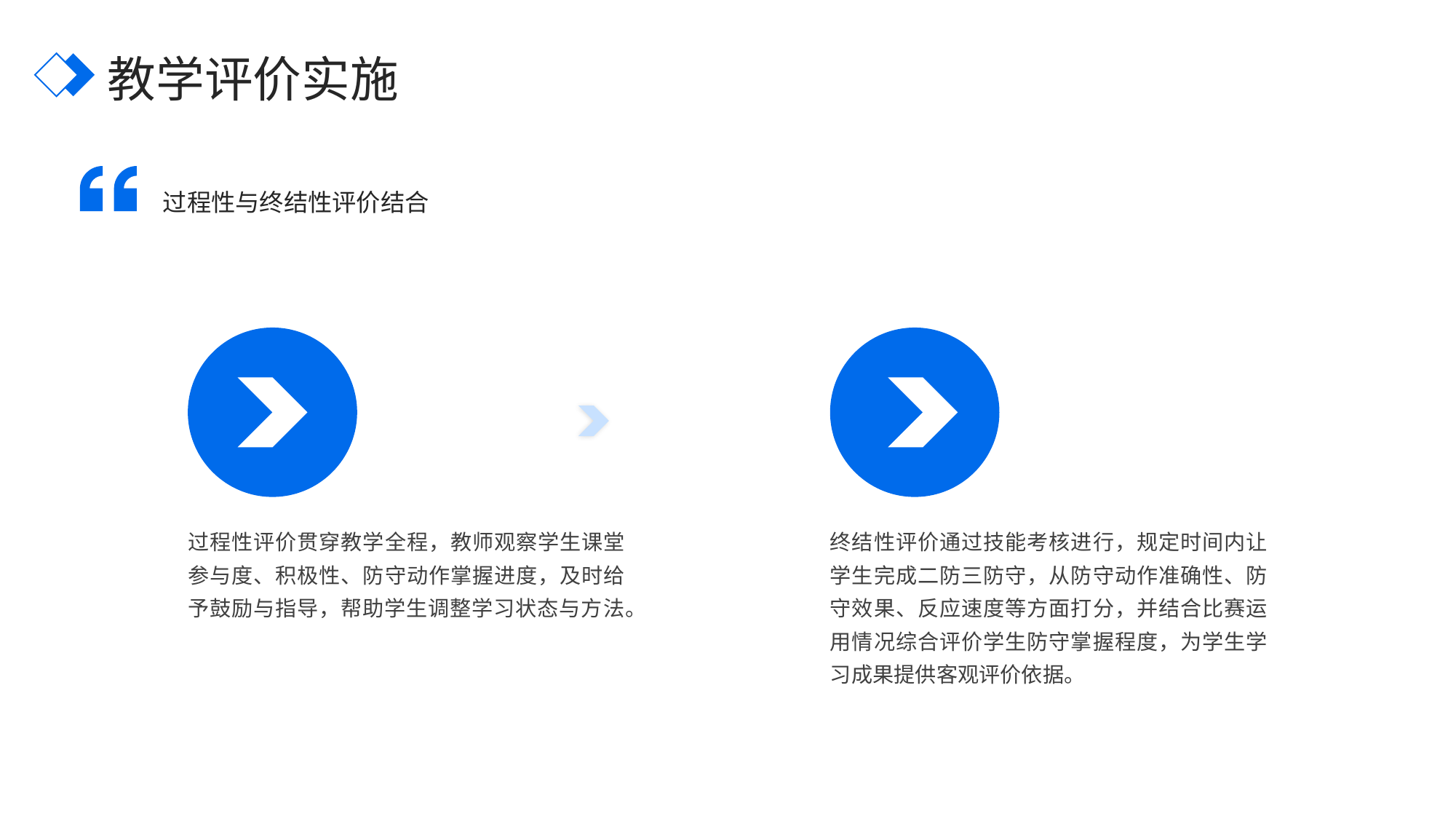

教学评价实施

过程性与终结性评价结合

过程性评价贯穿教学全程，教师观察学生课堂参与度、积极性、防守动作掌握进度，及时给予鼓励与指导，帮助学生调整学习状态与方法。
终结性评价通过技能考核进行，规定时间内让学生完成二防三防守，从防守动作准确性、防守效果、反应速度等方面打分，并结合比赛运用情况综合评价学生防守掌握程度，为学生学习成果提供客观评价依据。